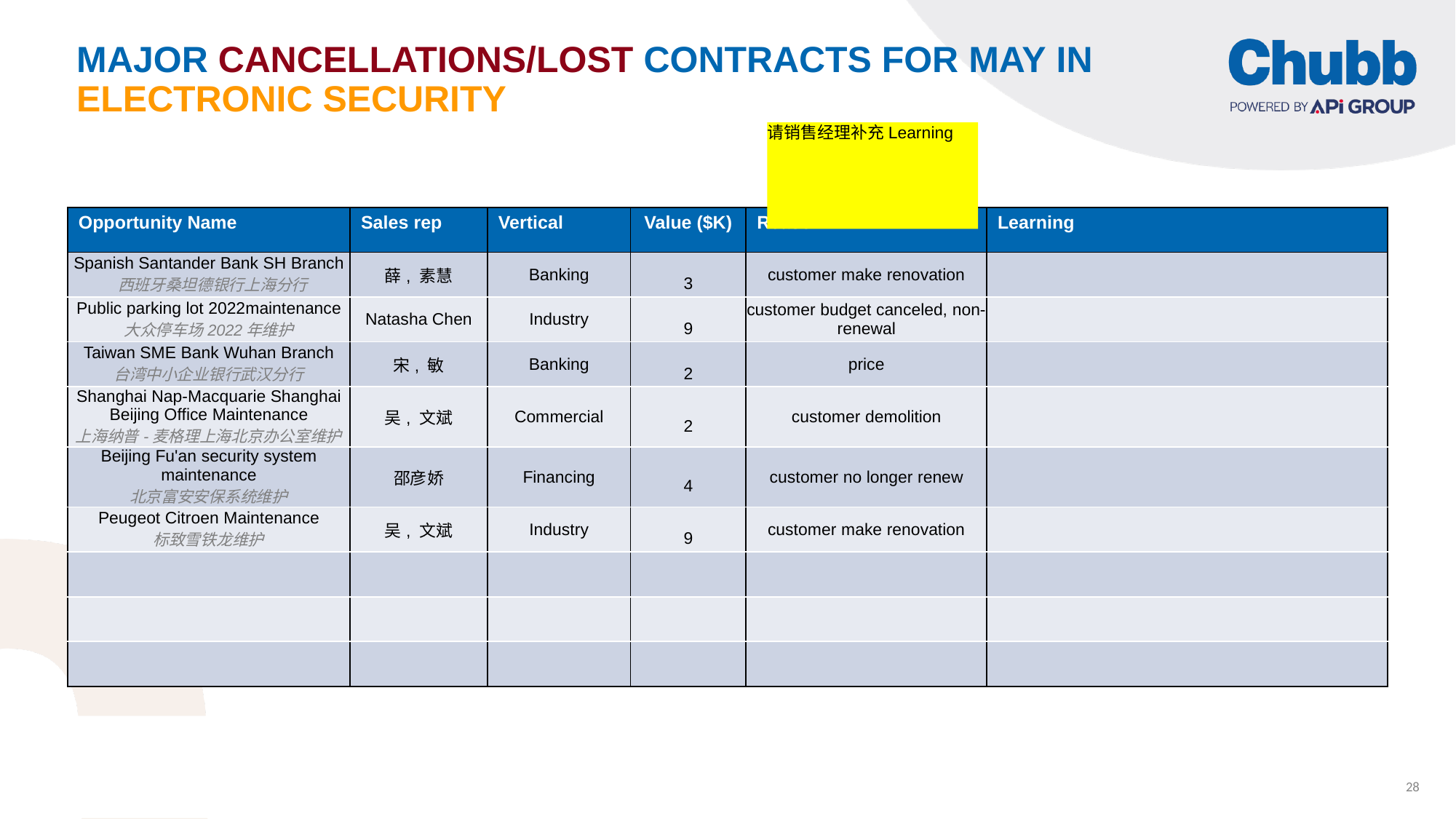

# Major cancellations/lost contracts for May in electronic security
请销售经理补充Learning
| Opportunity Name | Sales rep | Vertical | Value ($K) | Reason | Learning |
| --- | --- | --- | --- | --- | --- |
| Spanish Santander Bank SH Branch 西班牙桑坦德银行上海分行 | 薛, 素慧 | Banking | 3 | customer make renovation |  |
| Public parking lot 2022maintenance 大众停车场2022年维护 | Natasha Chen | Industry | 9 | customer budget canceled, non-renewal |  |
| Taiwan SME Bank Wuhan Branch 台湾中小企业银行武汉分行 | 宋, 敏 | Banking | 2 | price |  |
| Shanghai Nap-Macquarie Shanghai Beijing Office Maintenance 上海纳普-麦格理上海北京办公室维护 | 吴, 文斌 | Commercial | 2 | customer demolition |  |
| Beijing Fu'an security system maintenance 北京富安安保系统维护 | 邵彦娇 | Financing | 4 | customer no longer renew |  |
| Peugeot Citroen Maintenance 标致雪铁龙维护 | 吴, 文斌 | Industry | 9 | customer make renovation |  |
|  |  |  |  |  |  |
|  |  |  |  |  |  |
|  |  |  |  |  |  |
28